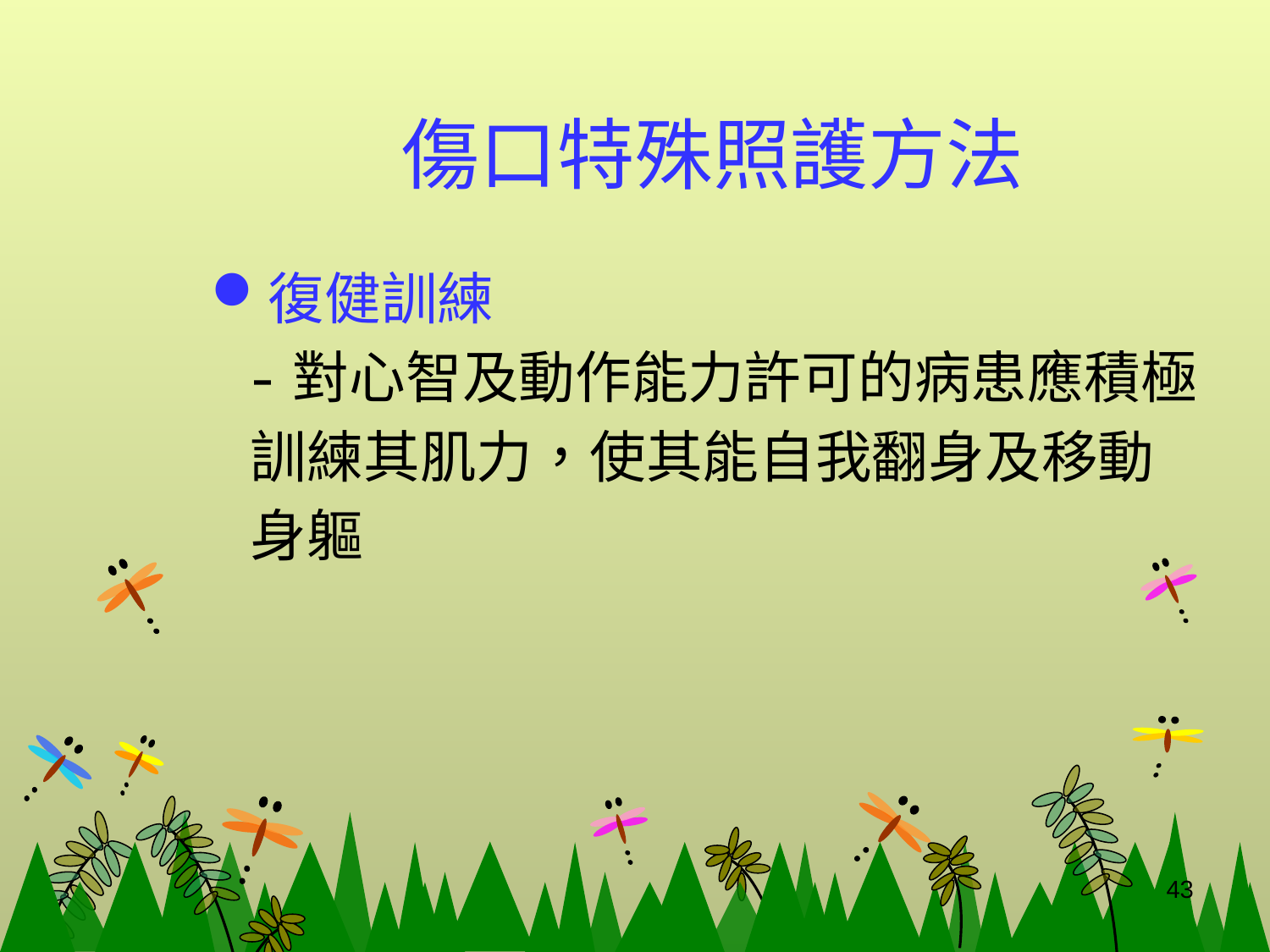

# 傷口特殊照護方法
復健訓練
 -對心智及動作能力許可的病患應積極
  訓練其肌力，使其能自我翻身及移動
  身軀
43